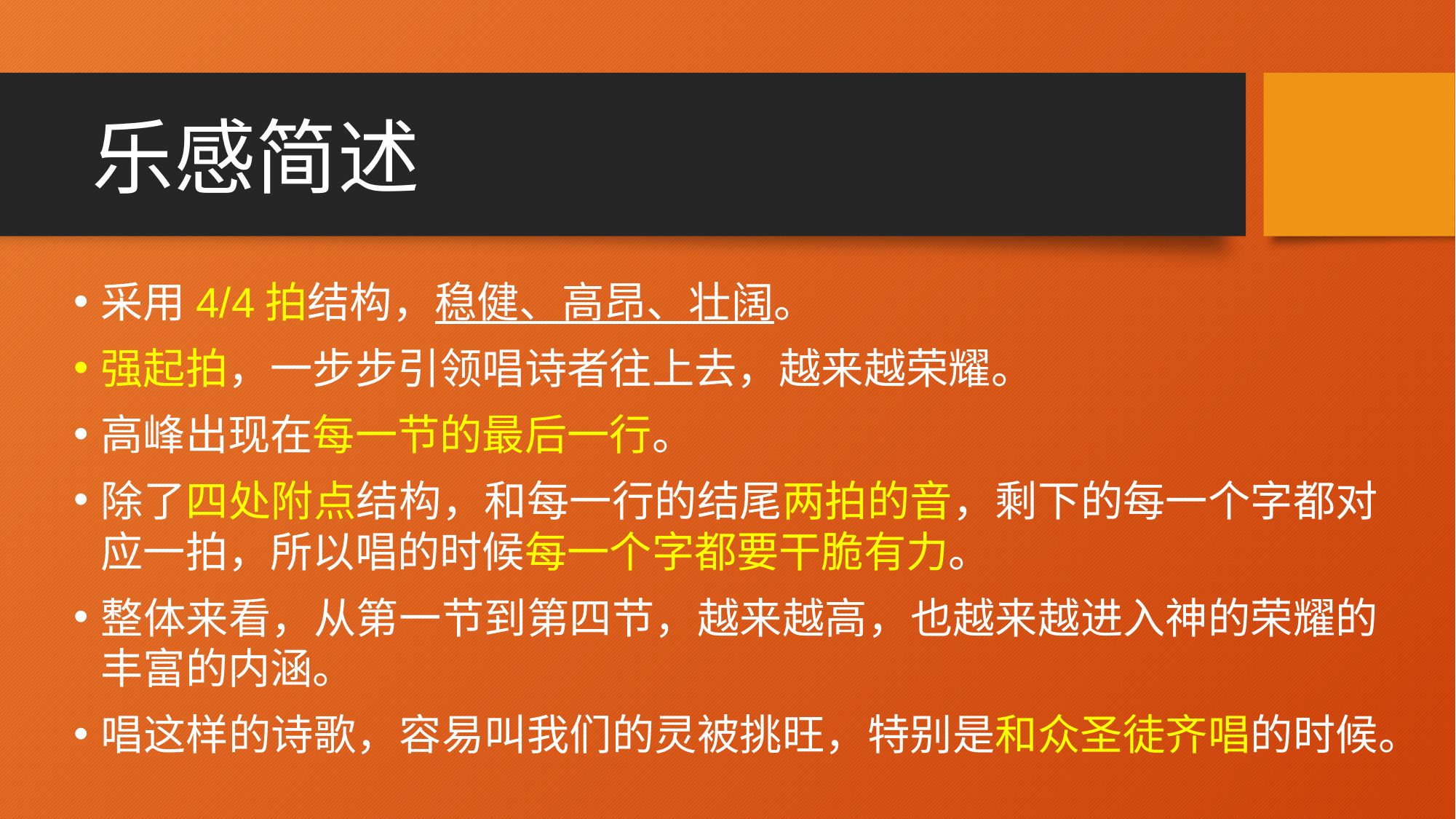

# 乐感简述
采用4/4拍结构，稳健、高昂、壮阔。
强起拍，一步步引领唱诗者往上去，越来越荣耀。
高峰出现在每一节的最后一行。
除了四处附点结构，和每一行的结尾两拍的音，剩下的每一个字都对应一拍，所以唱的时候每一个字都要干脆有力。
整体来看，从第一节到第四节，越来越高，也越来越进入神的荣耀的丰富的内涵。
唱这样的诗歌，容易叫我们的灵被挑旺，特别是和众圣徒齐唱的时候。